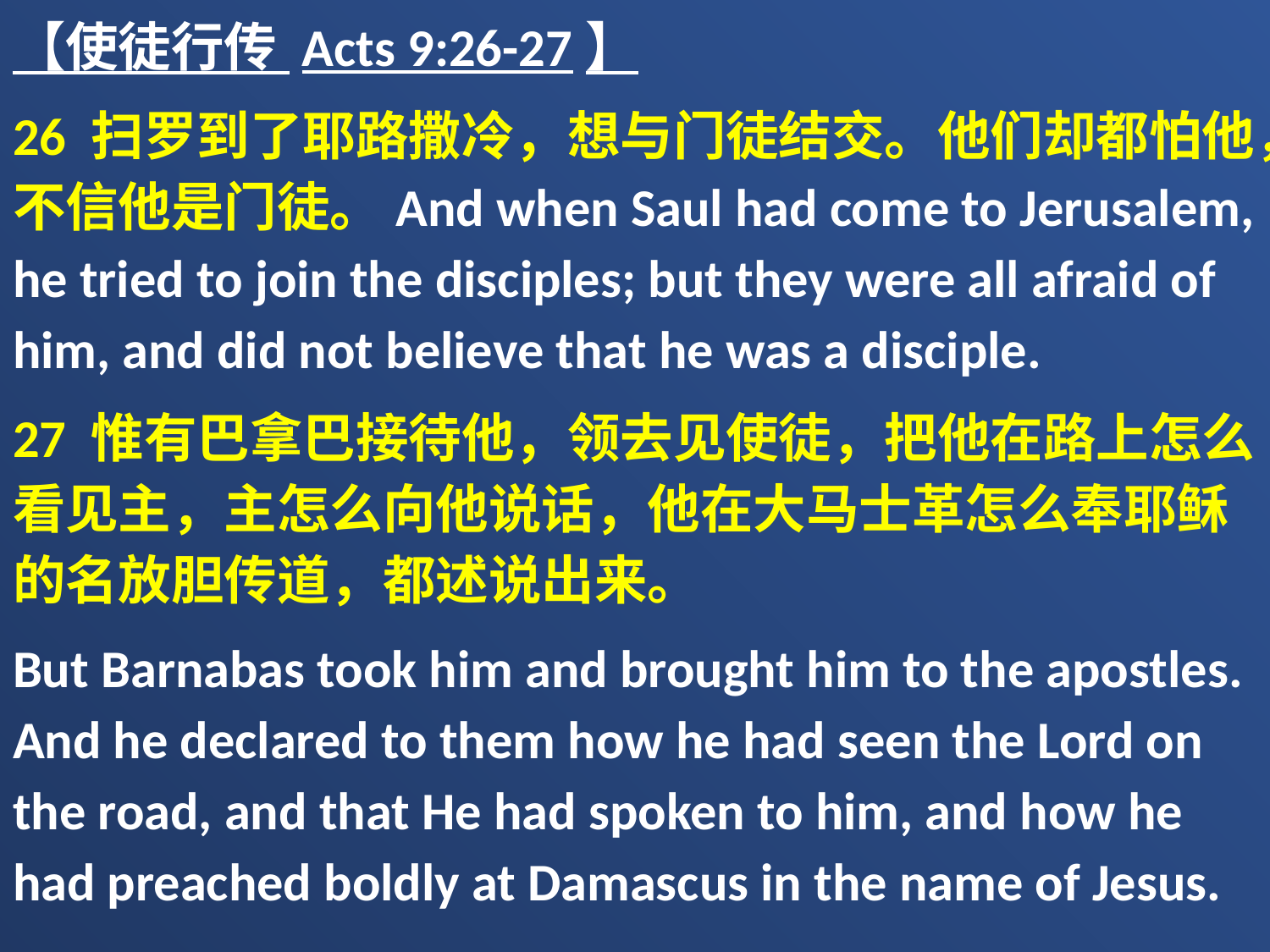

【使徒行传 Acts 9:26-27】
26 扫罗到了耶路撒冷，想与门徒结交。他们却都怕他，不信他是门徒。And when Saul had come to Jerusalem, he tried to join the disciples; but they were all afraid of him, and did not believe that he was a disciple.
27 惟有巴拿巴接待他，领去见使徒，把他在路上怎么看见主，主怎么向他说话，他在大马士革怎么奉耶稣的名放胆传道，都述说出来。
But Barnabas took him and brought him to the apostles. And he declared to them how he had seen the Lord on the road, and that He had spoken to him, and how he had preached boldly at Damascus in the name of Jesus.